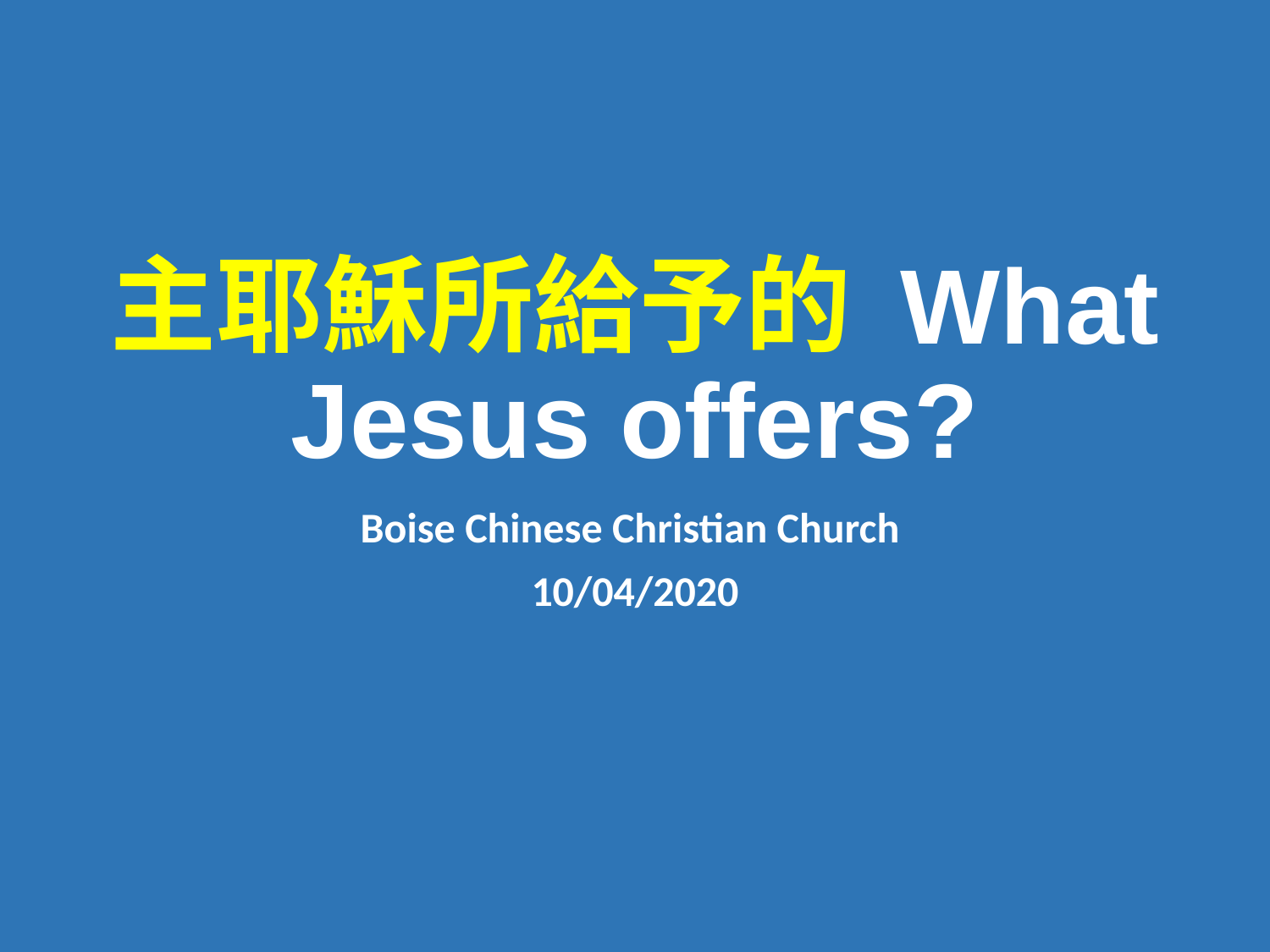

# 主耶穌所給予的 What Jesus offers?
Boise Chinese Christian Church
10/04/2020